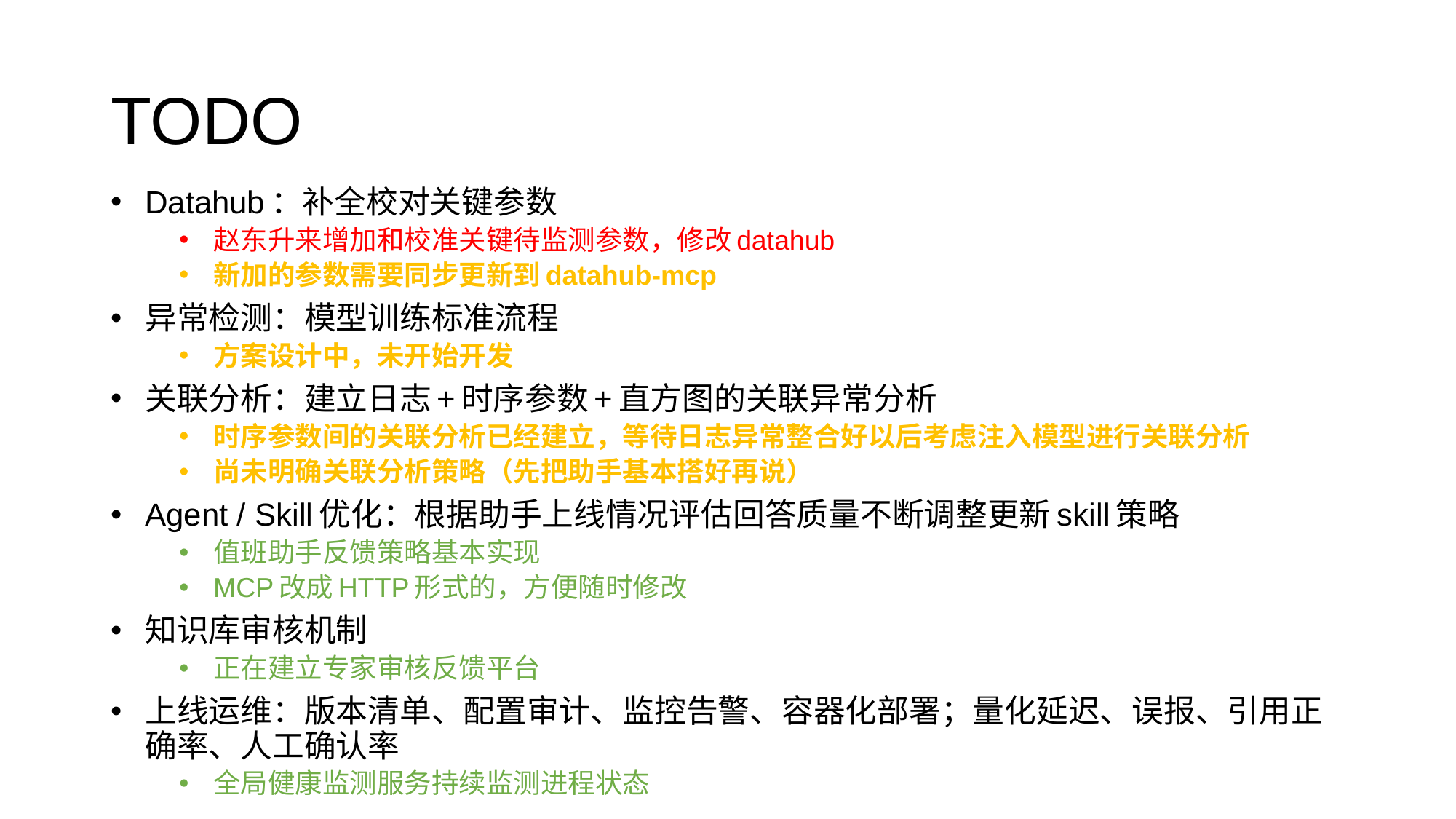

# TODO
Datahub：补全校对关键参数
赵东升来增加和校准关键待监测参数，修改datahub
新加的参数需要同步更新到datahub-mcp
异常检测：模型训练标准流程
方案设计中，未开始开发
关联分析：建立日志+时序参数+直方图的关联异常分析
时序参数间的关联分析已经建立，等待日志异常整合好以后考虑注入模型进行关联分析
尚未明确关联分析策略（先把助手基本搭好再说）
Agent / Skill优化：根据助手上线情况评估回答质量不断调整更新skill策略
值班助手反馈策略基本实现
MCP改成HTTP形式的，方便随时修改
知识库审核机制
正在建立专家审核反馈平台
上线运维：版本清单、配置审计、监控告警、容器化部署；量化延迟、误报、引用正确率、人工确认率
全局健康监测服务持续监测进程状态